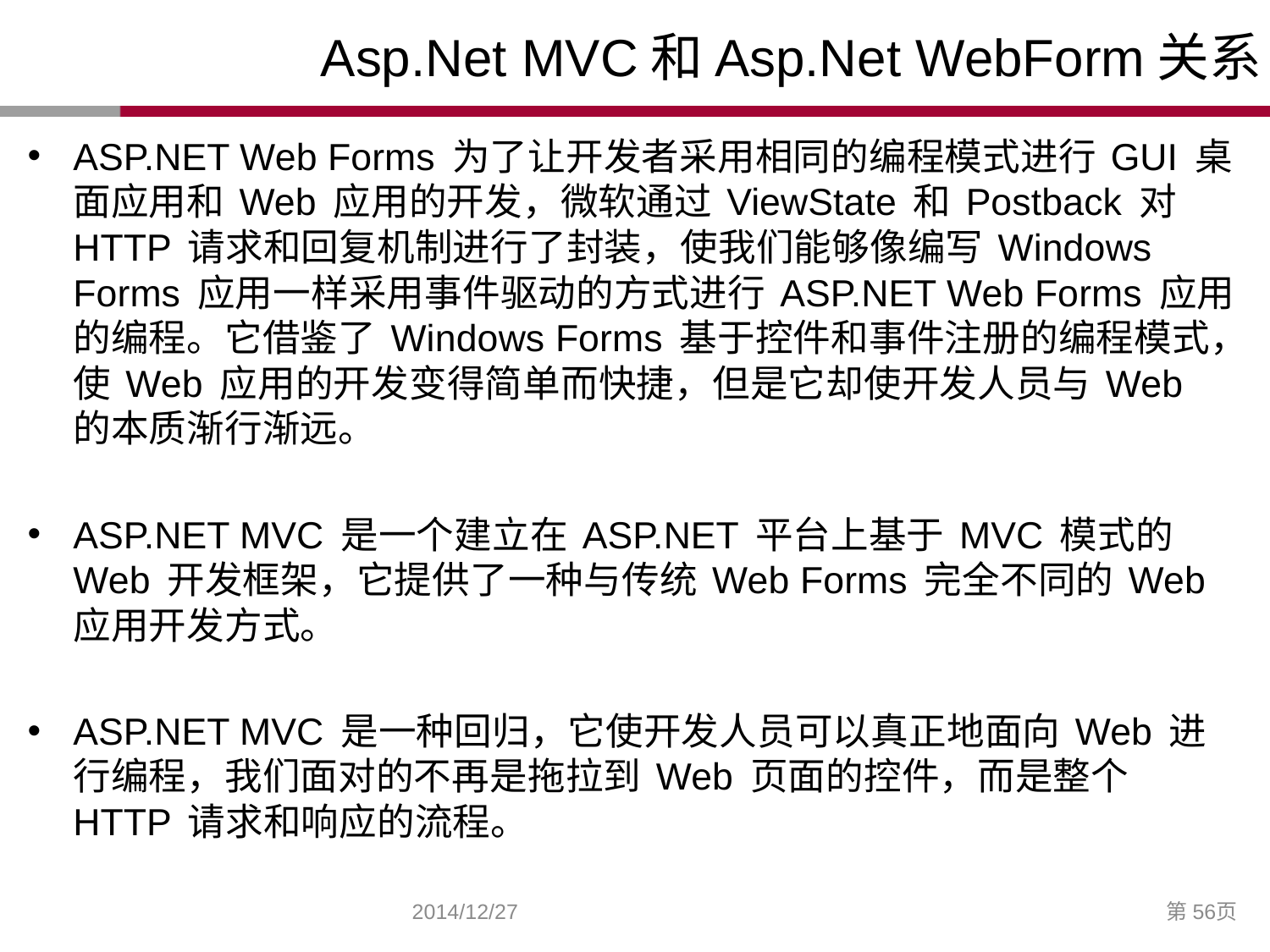

# Asp.Net MVC和Asp.Net WebForm关系
ASP.NET Web Forms 为了让开发者采用相同的编程模式进行 GUI 桌面应用和 Web 应用的开发，微软通过 ViewState 和 Postback 对 HTTP 请求和回复机制进行了封装，使我们能够像编写 Windows Forms 应用一样采用事件驱动的方式进行 ASP.NET Web Forms 应用的编程。它借鉴了 Windows Forms 基于控件和事件注册的编程模式，使 Web 应用的开发变得简单而快捷，但是它却使开发人员与 Web 的本质渐行渐远。

ASP.NET MVC 是一个建立在 ASP.NET 平台上基于 MVC 模式的 Web 开发框架，它提供了一种与传统 Web Forms 完全不同的 Web 应用开发方式。

ASP.NET MVC 是一种回归，它使开发人员可以真正地面向 Web 进行编程，我们面对的不再是拖拉到 Web 页面的控件，而是整个 HTTP 请求和响应的流程。
2014/12/27
第56页